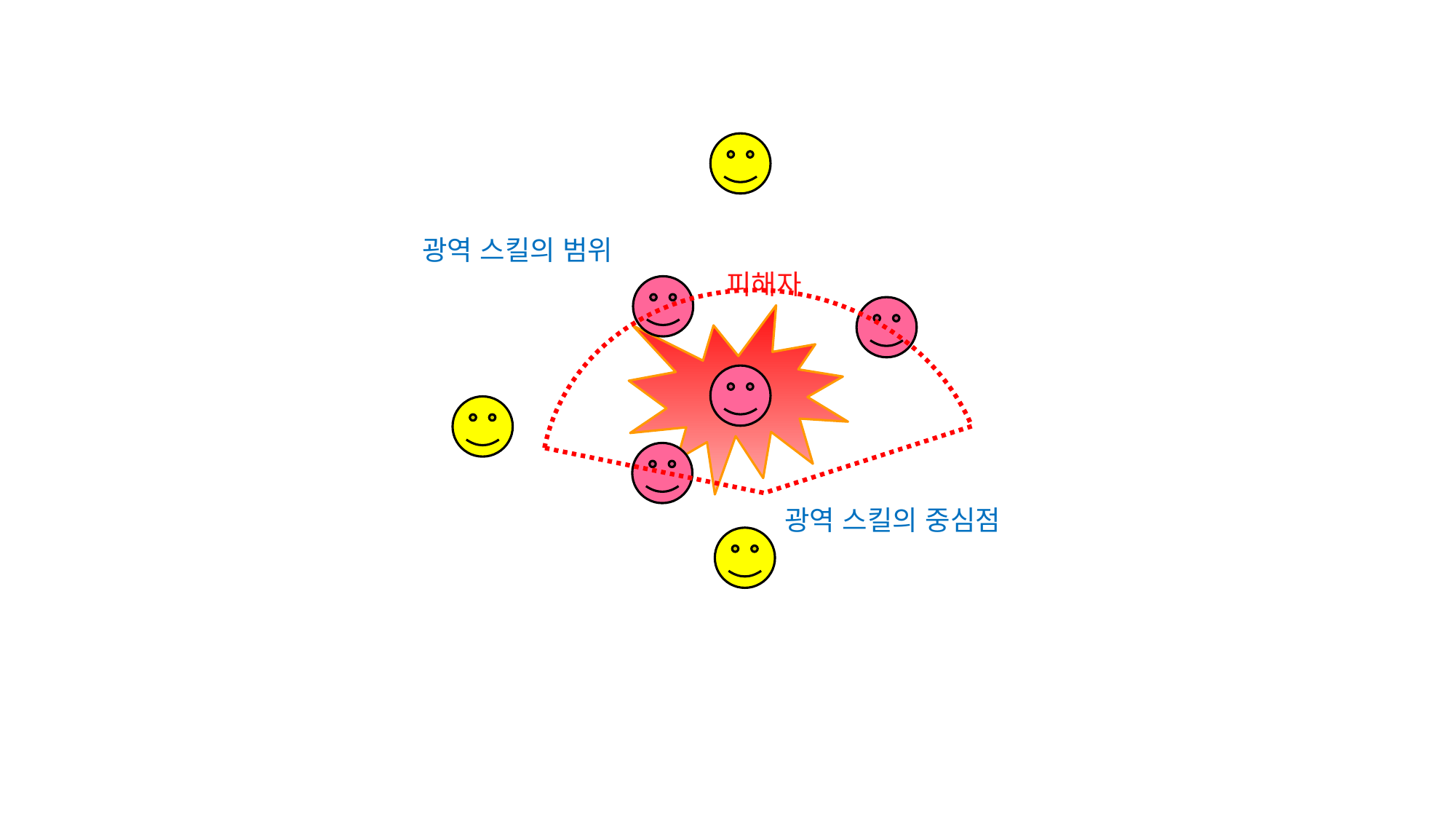

광역 스킬의 범위
피해자

광역 스킬의 중심점